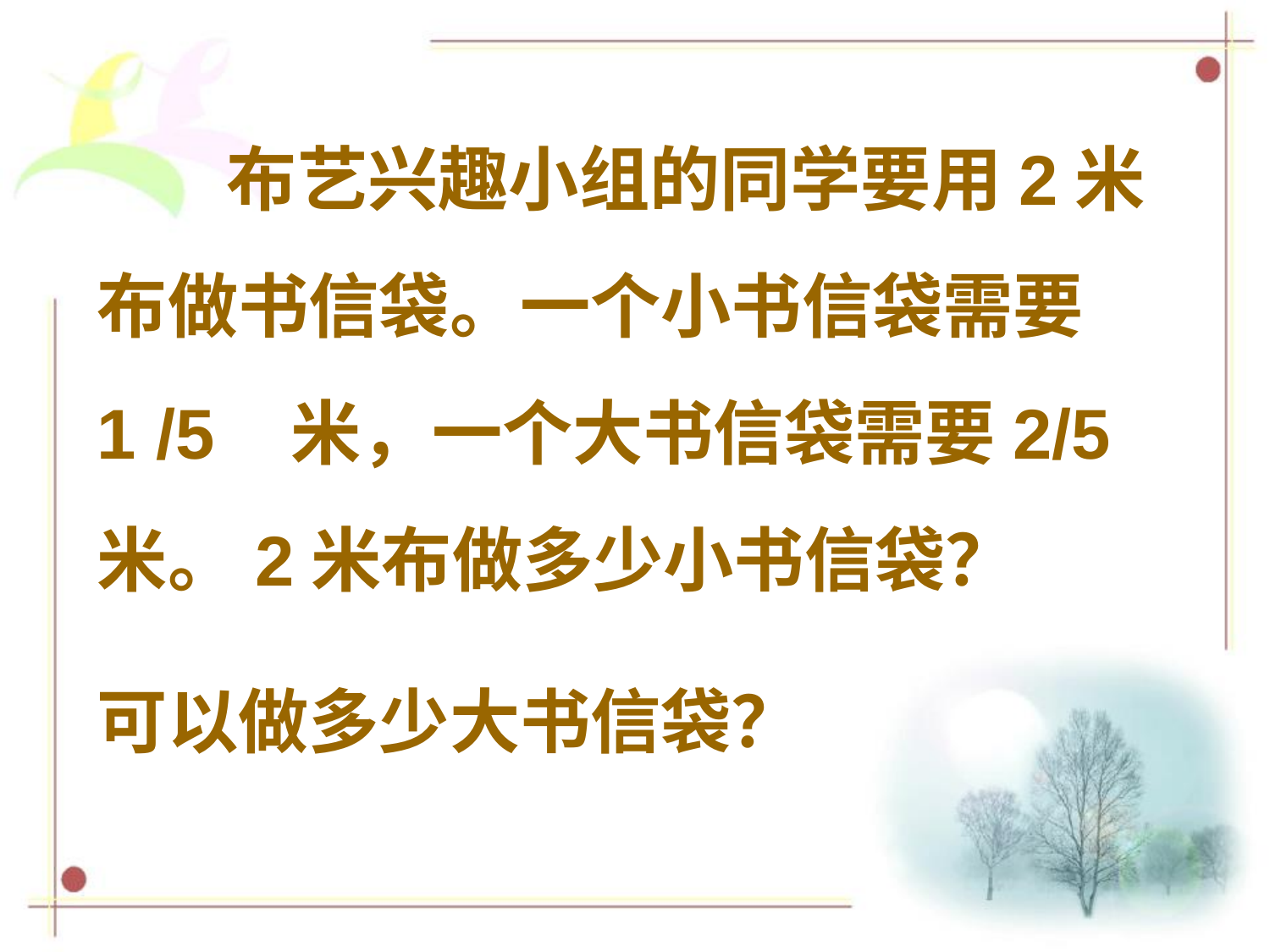

布艺兴趣小组的同学要用2米布做书信袋。一个小书信袋需要1 /5   米，一个大书信袋需要2/5 米。2米布做多少小书信袋？
可以做多少大书信袋？